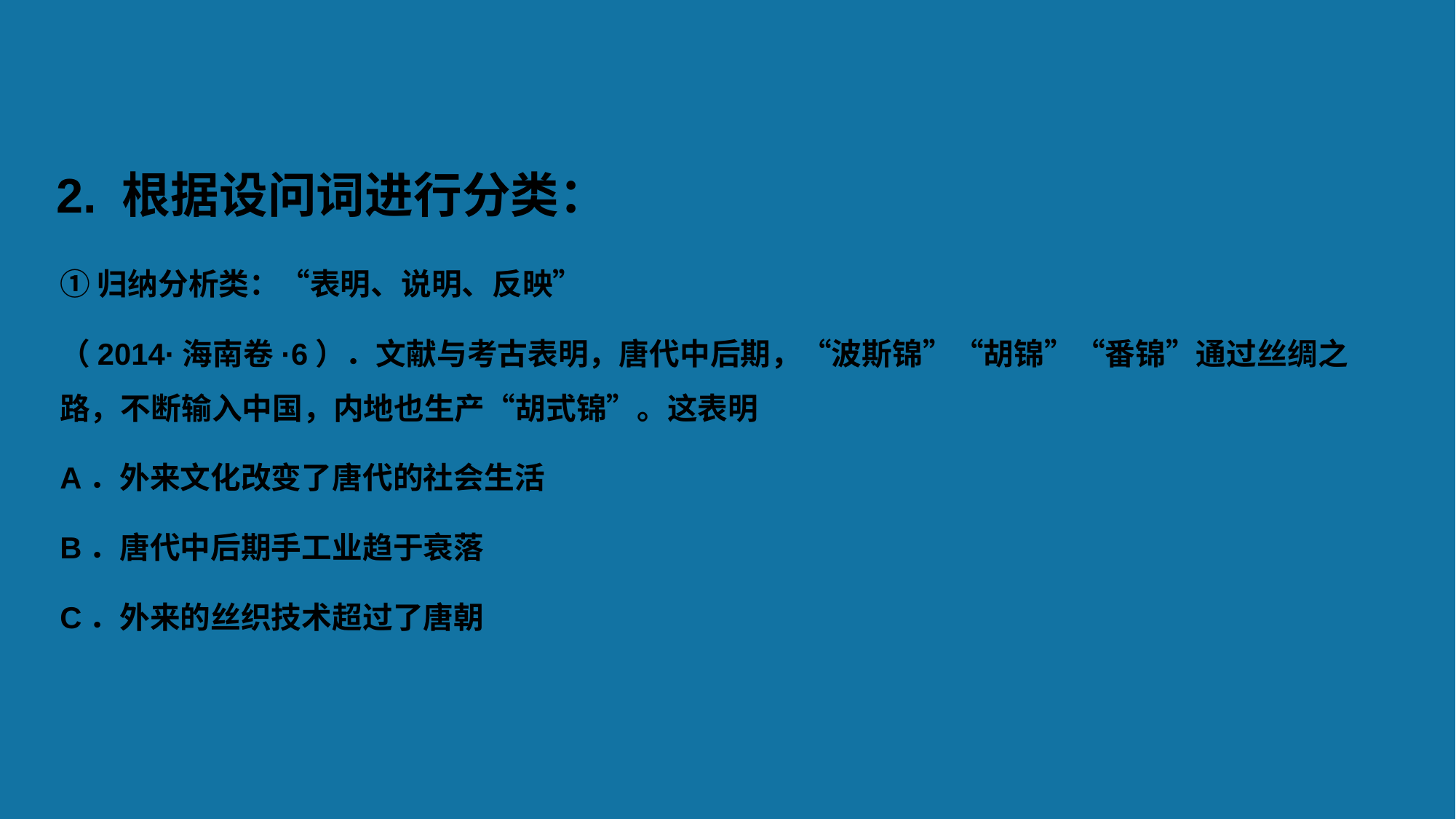

四、注重方法培养，提升解题能力
2. 根据设问词进行分类：
①归纳分析类：“表明、说明、反映”
（2014·海南卷·6）．文献与考古表明，唐代中后期，“波斯锦”“胡锦”“番锦”通过丝绸之路，不断输入中国，内地也生产“胡式锦”。这表明
A．外来文化改变了唐代的社会生活
B．唐代中后期手工业趋于衰落
C．外来的丝织技术超过了唐朝
D．中外文化交流互动日益深入